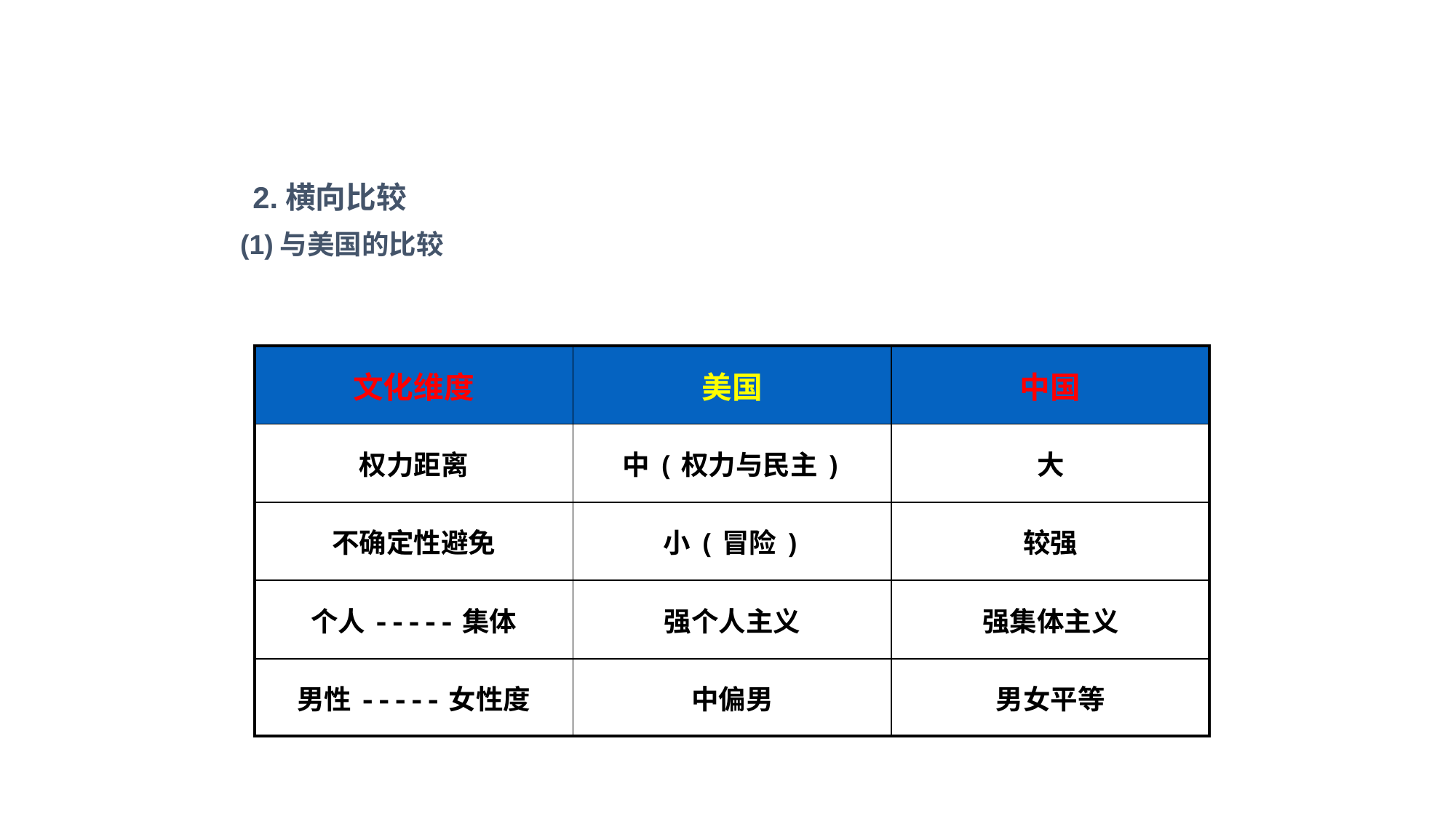

2.横向比较
   (1)与美国的比较
| 文化维度 | 美国 | 中国 |
| --- | --- | --- |
| 权力距离 | 中(权力与民主) | 大 |
| 不确定性避免 | 小(冒险) | 较强 |
| 个人-----集体 | 强个人主义 | 强集体主义 |
| 男性-----女性度 | 中偏男 | 男女平等 |